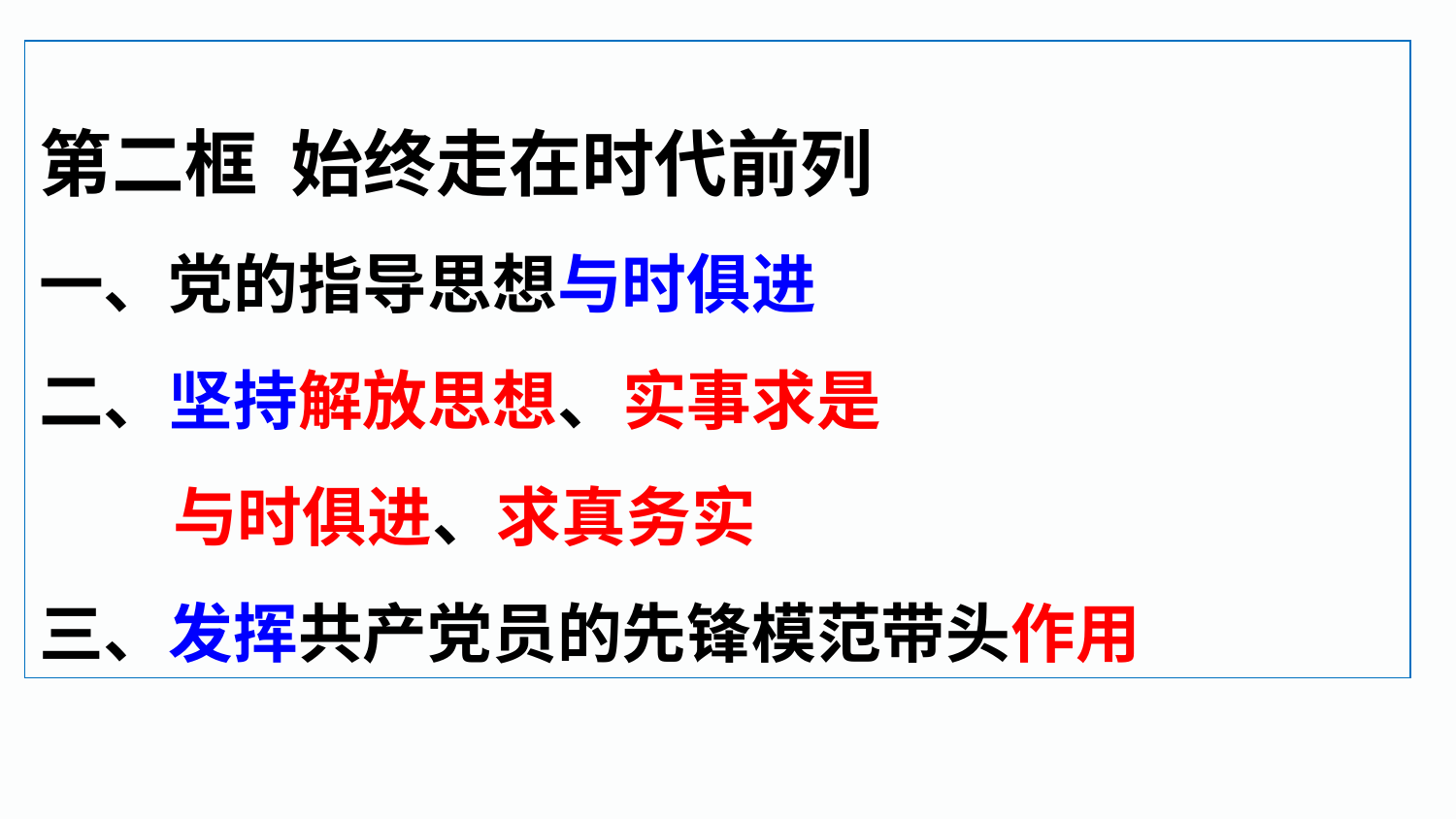

第二框  始终走在时代前列
一、党的指导思想与时俱进
二、坚持解放思想、实事求是
        与时俱进、求真务实
三、发挥共产党员的先锋模范带头作用